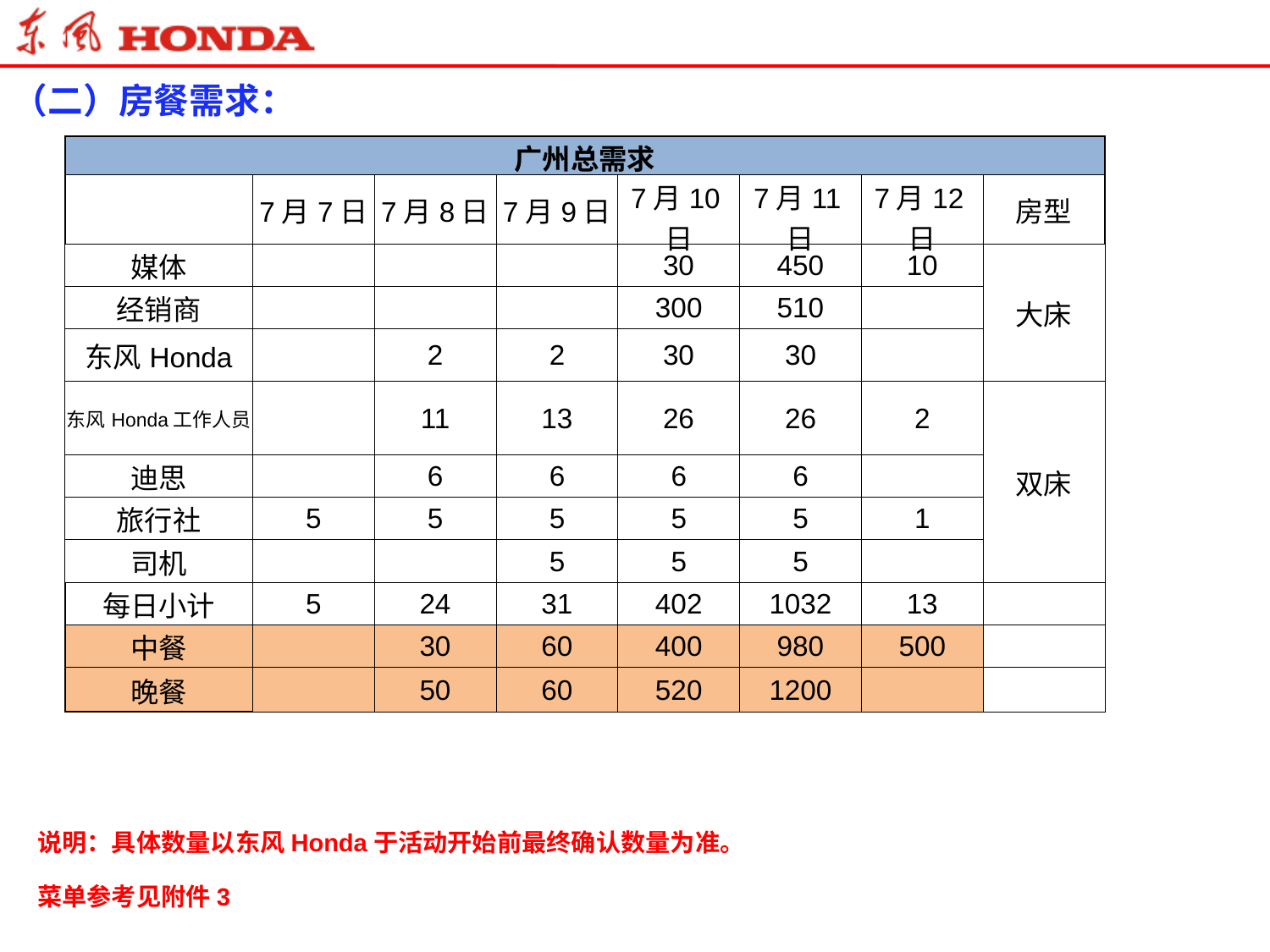

2VM发布会会务
（二）房餐需求：

| 广州总需求 |  |  |  |  |  |  |  |
| --- | --- | --- | --- | --- | --- | --- | --- |
|  | 7月7日 | 7月8日 | 7月9日 | 7月10日 | 7月11日 | 7月12日 | 房型 |
| 媒体 |  |  |  | 30 | 450 | 10 | 大床 |
| 经销商 |  |  |  | 300 | 510 |  |  |
| 东风Honda |  | 2 | 2 | 30 | 30 |  |  |
| 东风Honda工作人员 |  | 11 | 13 | 26 | 26 | 2 | 双床 |
| 迪思 |  | 6 | 6 | 6 | 6 |  |  |
| 旅行社 | 5 | 5 | 5 | 5 | 5 | 1 |  |
| 司机 |  |  | 5 | 5 | 5 |  |  |
| 每日小计 | 5 | 24 | 31 | 402 | 1032 | 13 |  |
| 中餐 |  | 30 | 60 | 400 | 980 | 500 |  |
| 晚餐 |  | 50 | 60 | 520 | 1200 |  |  |
说明：具体数量以东风Honda于活动开始前最终确认数量为准。
菜单参考见附件3